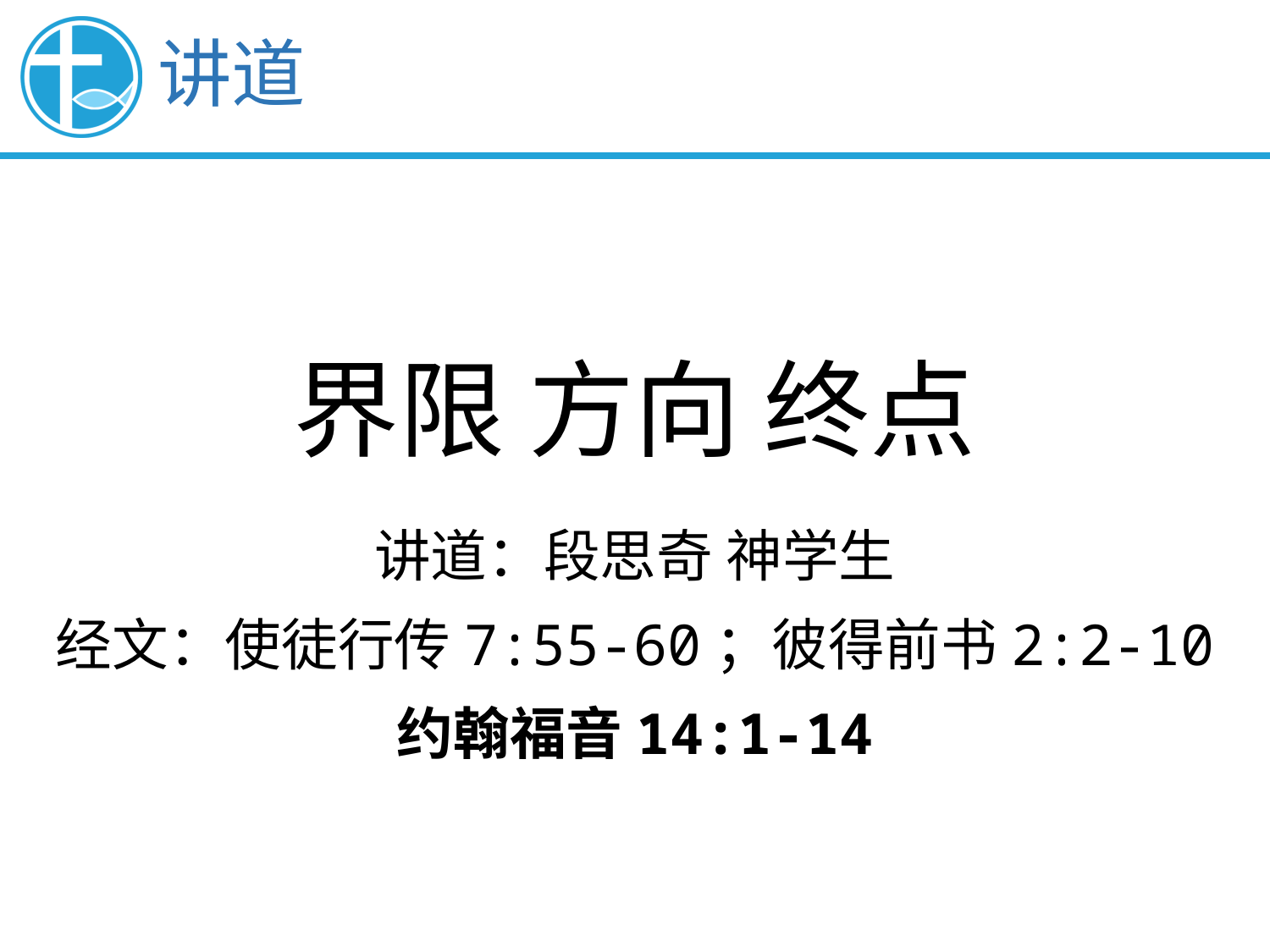

讲道
界限 方向 终点
讲道：段思奇 神学生
经文：使徒行传7:55-60；彼得前书2:2-10
约翰福音14:1-14